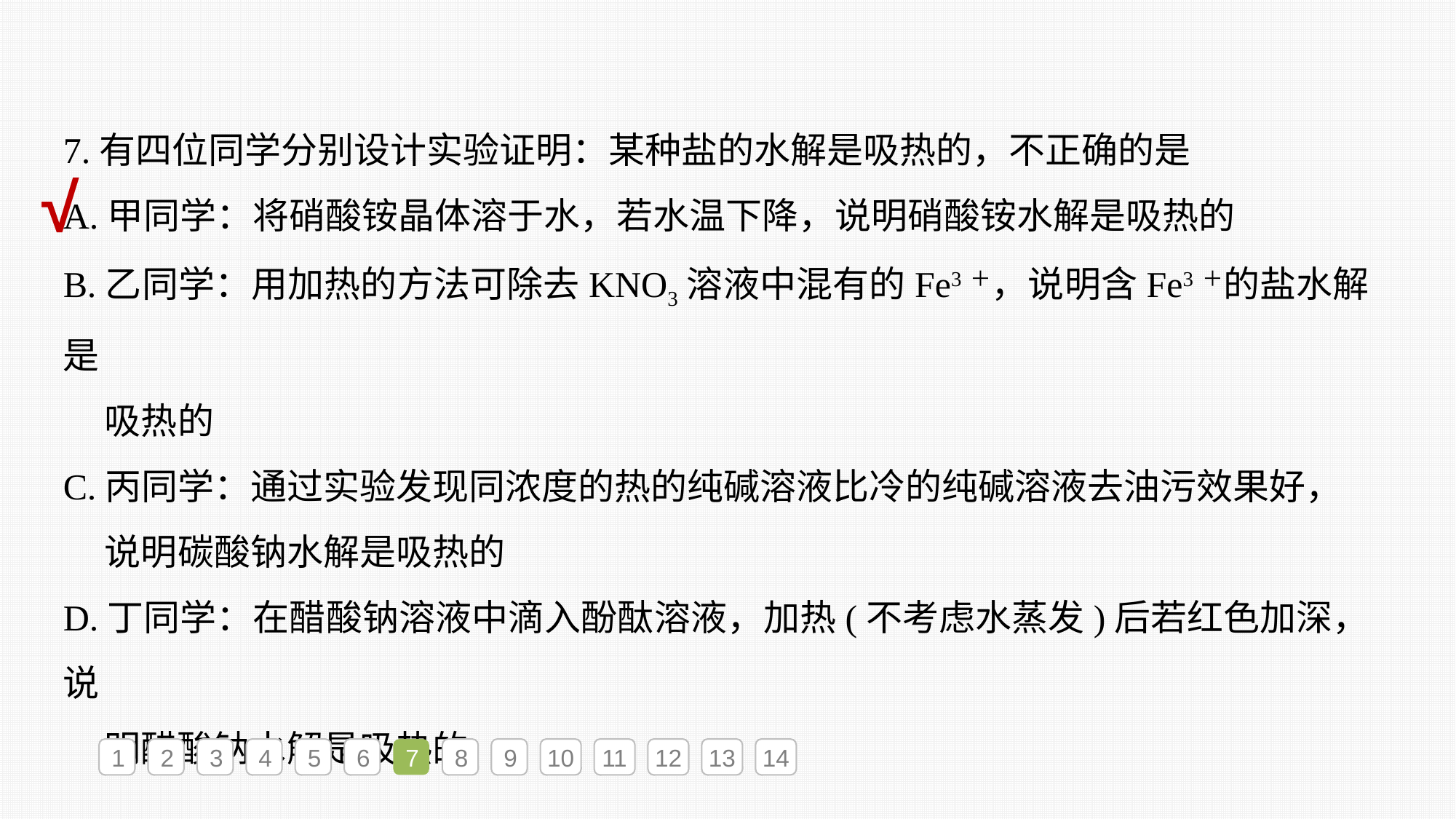

7.有四位同学分别设计实验证明：某种盐的水解是吸热的，不正确的是
A.甲同学：将硝酸铵晶体溶于水，若水温下降，说明硝酸铵水解是吸热的
B.乙同学：用加热的方法可除去KNO3溶液中混有的Fe3＋，说明含Fe3＋的盐水解是
    吸热的
C.丙同学：通过实验发现同浓度的热的纯碱溶液比冷的纯碱溶液去油污效果好，
    说明碳酸钠水解是吸热的
D.丁同学：在醋酸钠溶液中滴入酚酞溶液，加热(不考虑水蒸发)后若红色加深，说
    明醋酸钠水解是吸热的
√
1
2
3
4
5
6
7
8
9
10
11
12
13
14